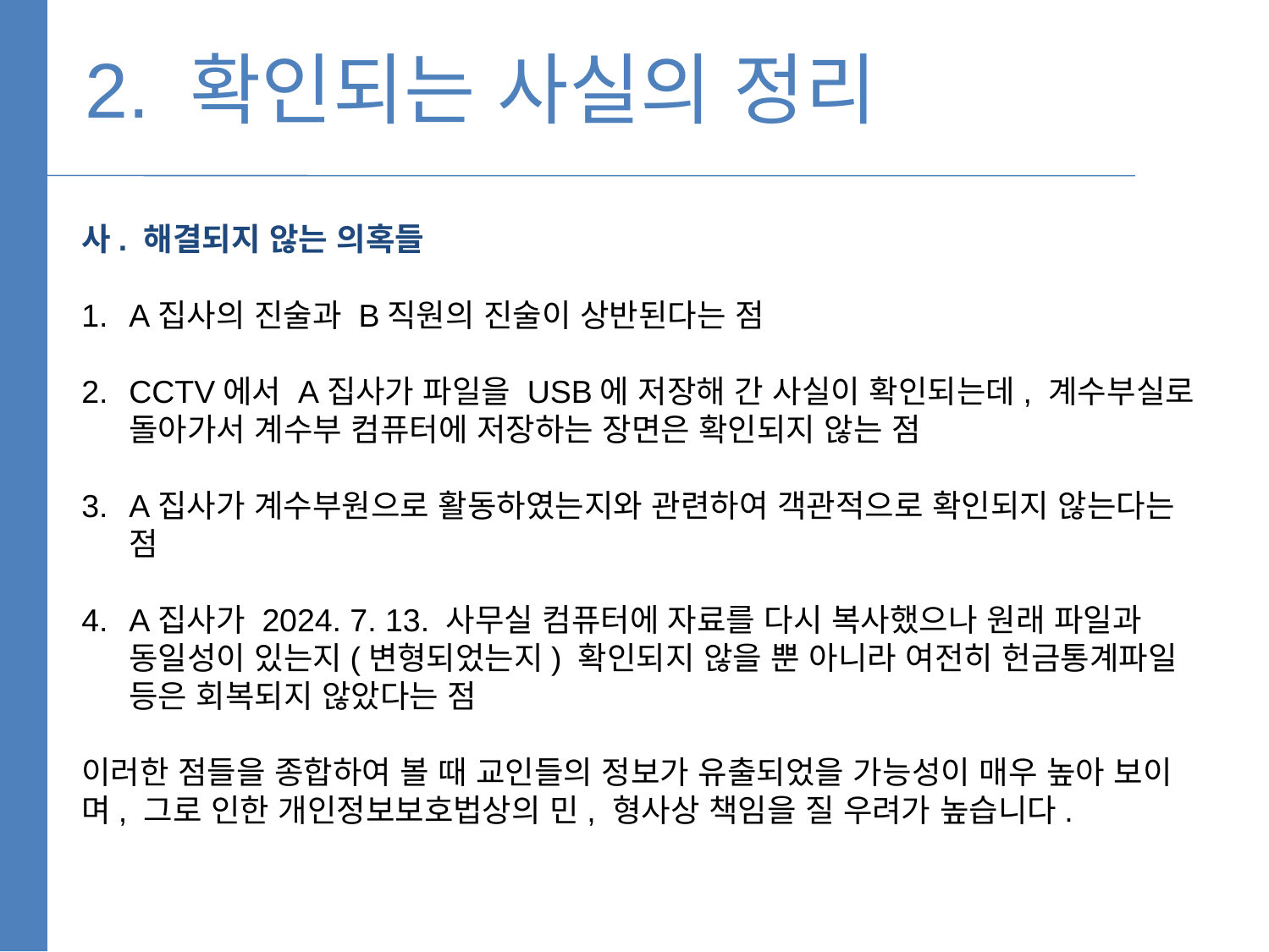

2. 확인되는 사실의 정리

사. 해결되지 않는 의혹들

A집사의 진술과 B직원의 진술이 상반된다는 점

CCTV에서 A집사가 파일을 USB에 저장해 간 사실이 확인되는데, 계수부실로 돌아가서 계수부 컴퓨터에 저장하는 장면은 확인되지 않는 점

A집사가 계수부원으로 활동하였는지와 관련하여 객관적으로 확인되지 않는다는 점

A집사가 2024. 7. 13. 사무실 컴퓨터에 자료를 다시 복사했으나 원래 파일과 동일성이 있는지(변형되었는지) 확인되지 않을 뿐 아니라 여전히 헌금통계파일 등은 회복되지 않았다는 점

이러한 점들을 종합하여 볼 때 교인들의 정보가 유출되었을 가능성이 매우 높아 보이며, 그로 인한 개인정보보호법상의 민, 형사상 책임을 질 우려가 높습니다.